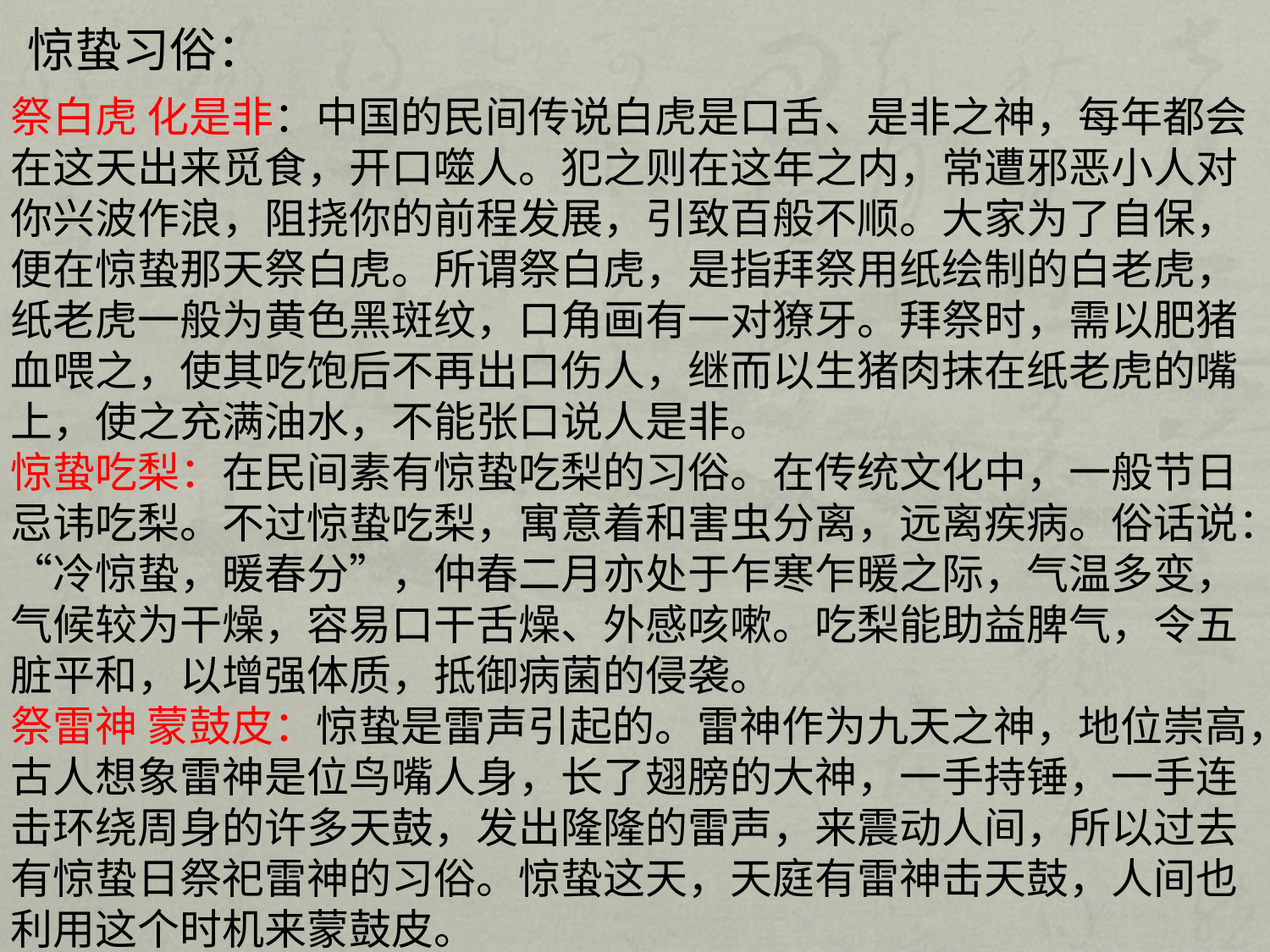

惊蛰习俗：
祭白虎 化是非：中国的民间传说白虎是口舌、是非之神，每年都会在这天出来觅食，开口噬人。犯之则在这年之内，常遭邪恶小人对你兴波作浪，阻挠你的前程发展，引致百般不顺。大家为了自保，便在惊蛰那天祭白虎。所谓祭白虎，是指拜祭用纸绘制的白老虎，纸老虎一般为黄色黑斑纹，口角画有一对獠牙。拜祭时，需以肥猪血喂之，使其吃饱后不再出口伤人，继而以生猪肉抹在纸老虎的嘴上，使之充满油水，不能张口说人是非。
惊蛰吃梨：在民间素有惊蛰吃梨的习俗。在传统文化中，一般节日忌讳吃梨。不过惊蛰吃梨，寓意着和害虫分离，远离疾病。俗话说：“冷惊蛰，暖春分”，仲春二月亦处于乍寒乍暖之际，气温多变，气候较为干燥，容易口干舌燥、外感咳嗽。吃梨能助益脾气，令五脏平和，以增强体质，抵御病菌的侵袭。
祭雷神 蒙鼓皮：惊蛰是雷声引起的。雷神作为九天之神，地位崇高，古人想象雷神是位鸟嘴人身，长了翅膀的大神，一手持锤，一手连击环绕周身的许多天鼓，发出隆隆的雷声，来震动人间，所以过去有惊蛰日祭祀雷神的习俗。惊蛰这天，天庭有雷神击天鼓，人间也利用这个时机来蒙鼓皮。